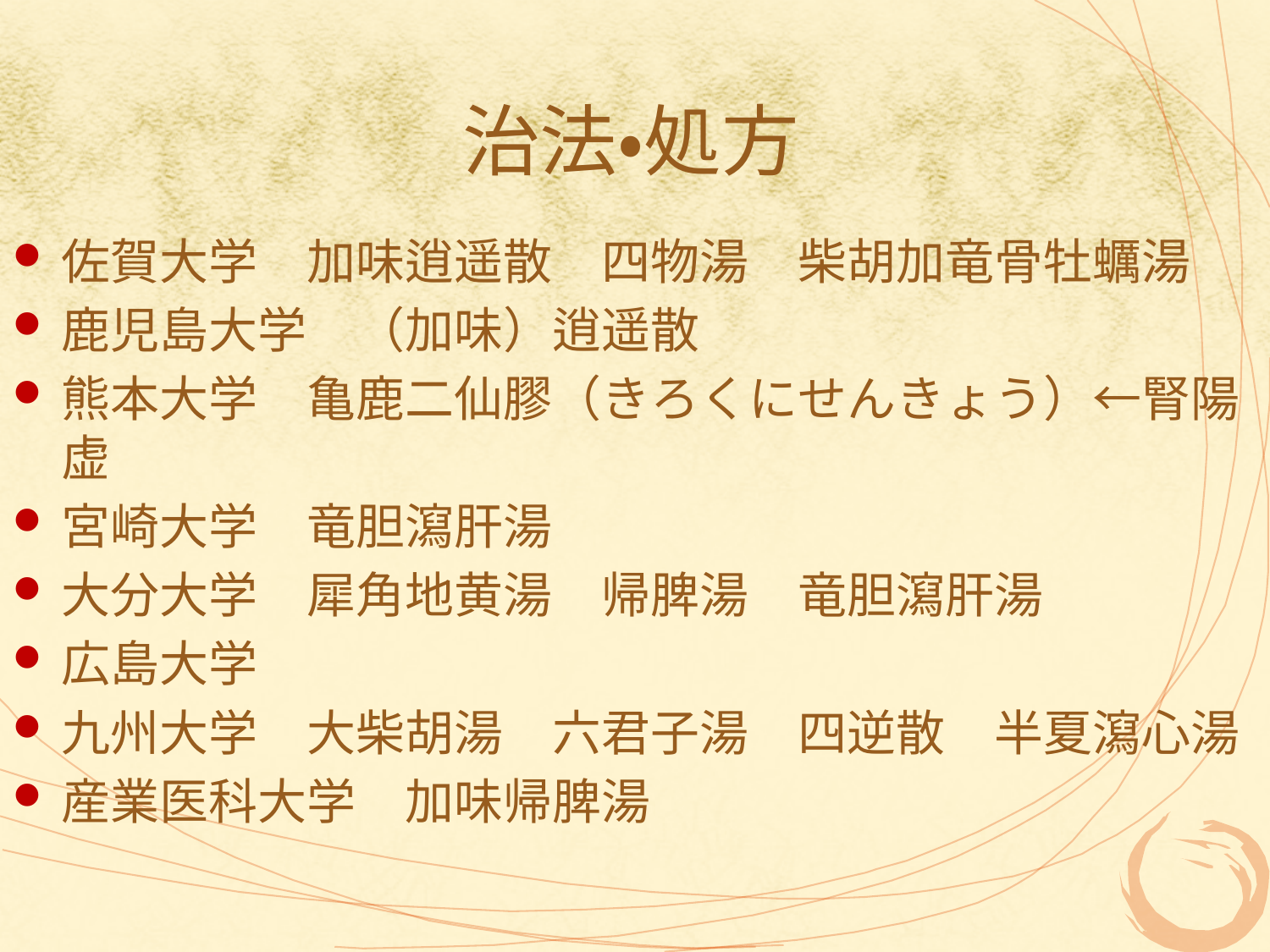

# 治法・処方
佐賀大学　加味逍遥散　四物湯　柴胡加竜骨牡蠣湯
鹿児島大学　（加味）逍遥散
熊本大学　亀鹿二仙膠（きろくにせんきょう）←腎陽虚
宮崎大学　竜胆瀉肝湯
大分大学　犀角地黄湯　帰脾湯　竜胆瀉肝湯
広島大学
九州大学　大柴胡湯　六君子湯　四逆散　半夏瀉心湯
産業医科大学　加味帰脾湯